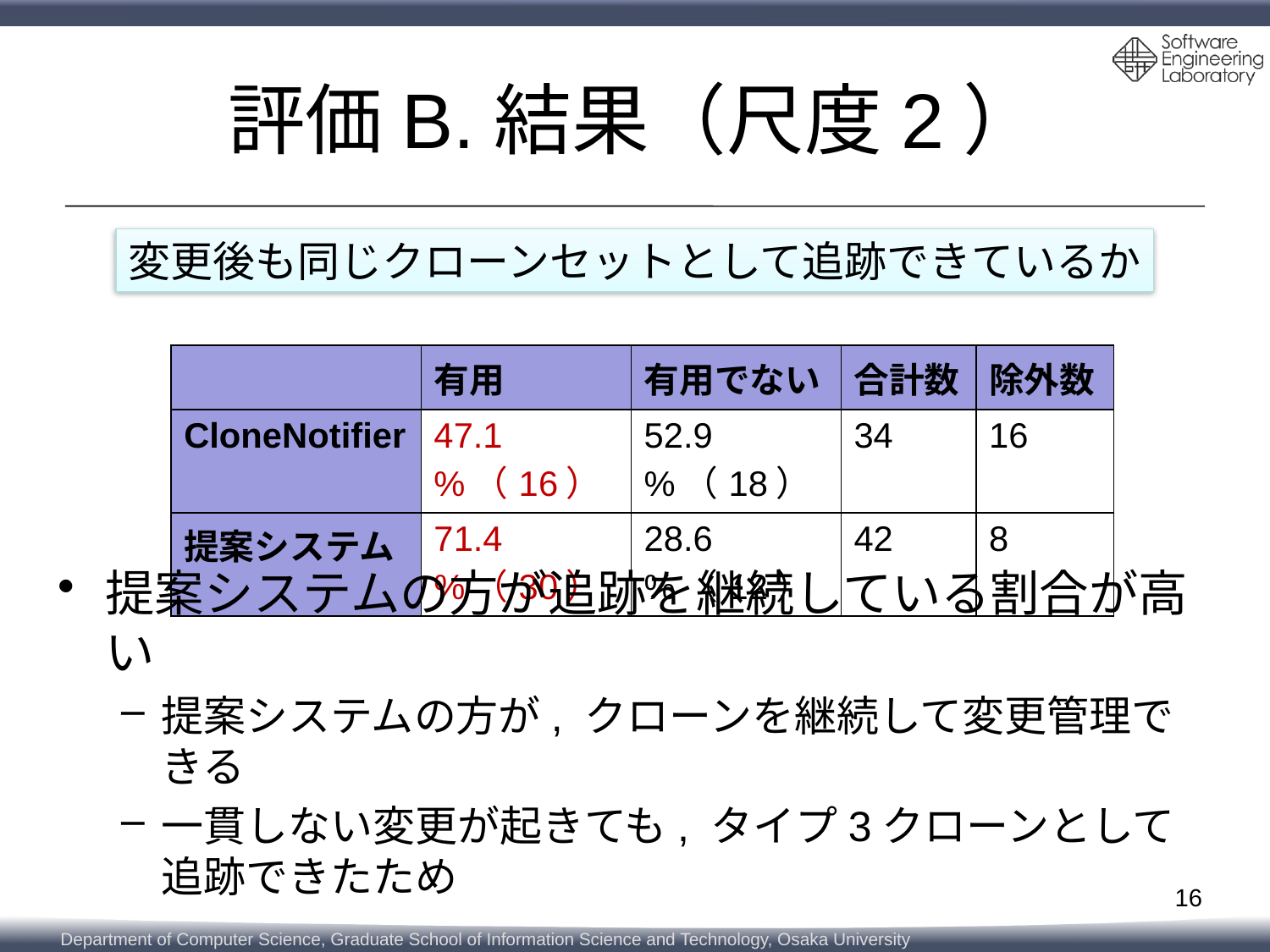

# 評価B.結果（尺度2）
変更後も同じクローンセットとして追跡できているか
|  | 有用 | 有用でない | 合計数 | 除外数 |
| --- | --- | --- | --- | --- |
| CloneNotifier | 47.1 %（16） | 52.9 %（18） | 34 | 16 |
| 提案システム | 71.4 %（30） | 28.6 %（12） | 42 | 8 |
提案システムの方が追跡を継続している割合が高い
提案システムの方が, クローンを継続して変更管理できる
一貫しない変更が起きても, タイプ3クローンとして追跡できたため
16